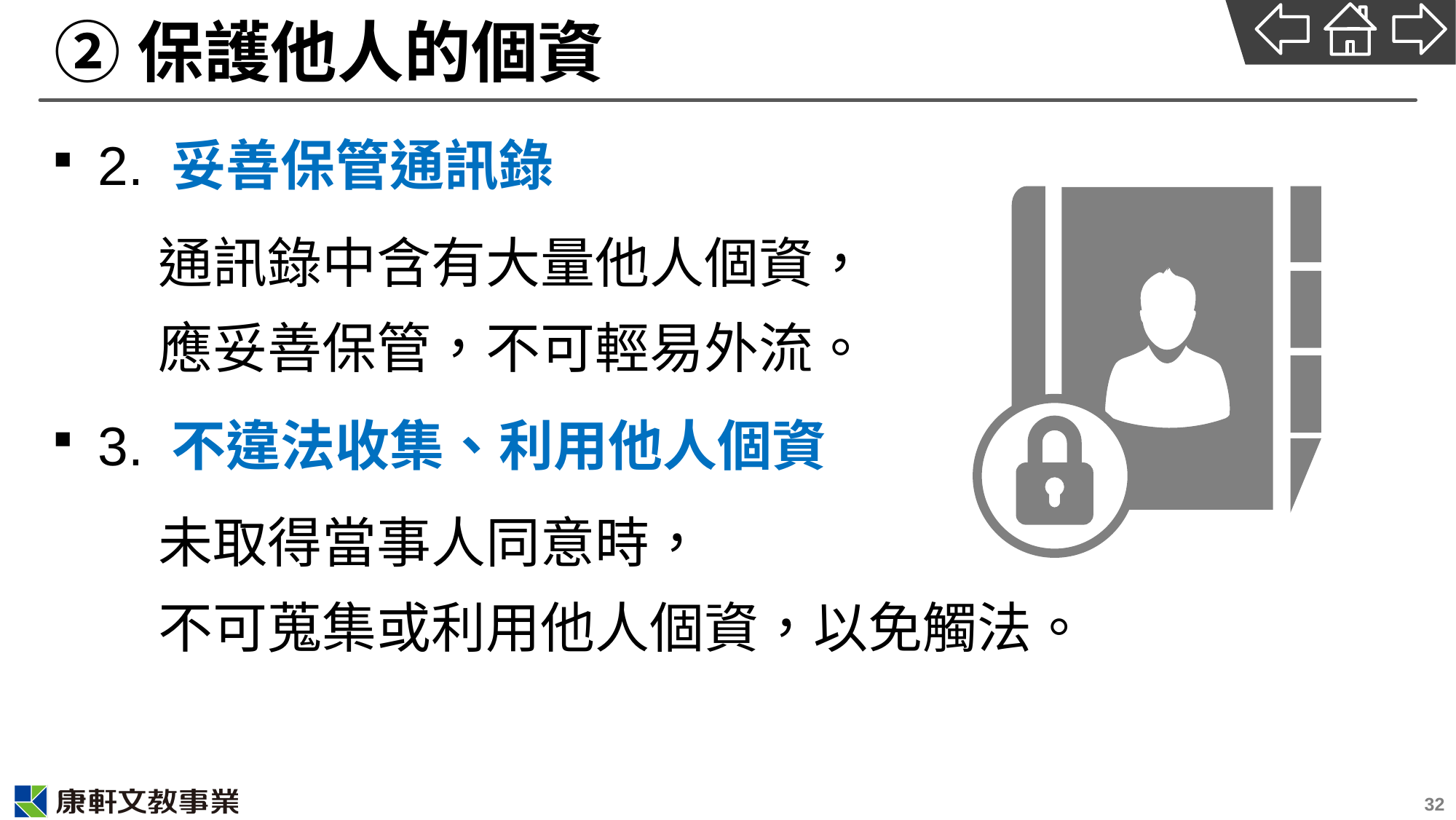

# ②保護他人的個資
2. 妥善保管通訊錄
通訊錄中含有大量他人個資，
應妥善保管，不可輕易外流。
3. 不違法收集、利用他人個資
未取得當事人同意時，
不可蒐集或利用他人個資，以免觸法。

32